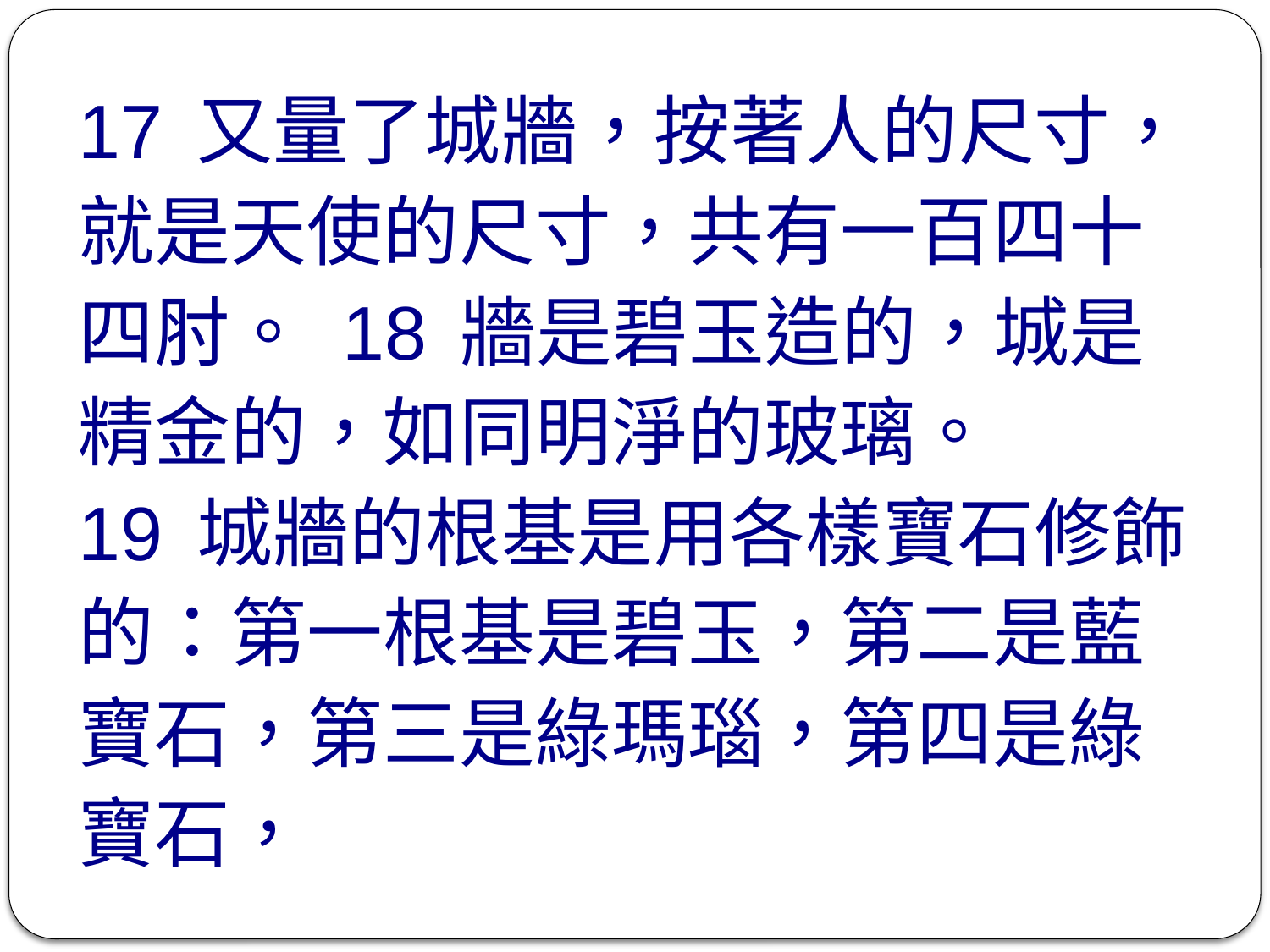

17 又量了城牆，按著人的尺寸，就是天使的尺寸，共有一百四十四肘。 18 牆是碧玉造的，城是精金的，如同明淨的玻璃。 19 城牆的根基是用各樣寶石修飾的：第一根基是碧玉，第二是藍寶石，第三是綠瑪瑙，第四是綠寶石，